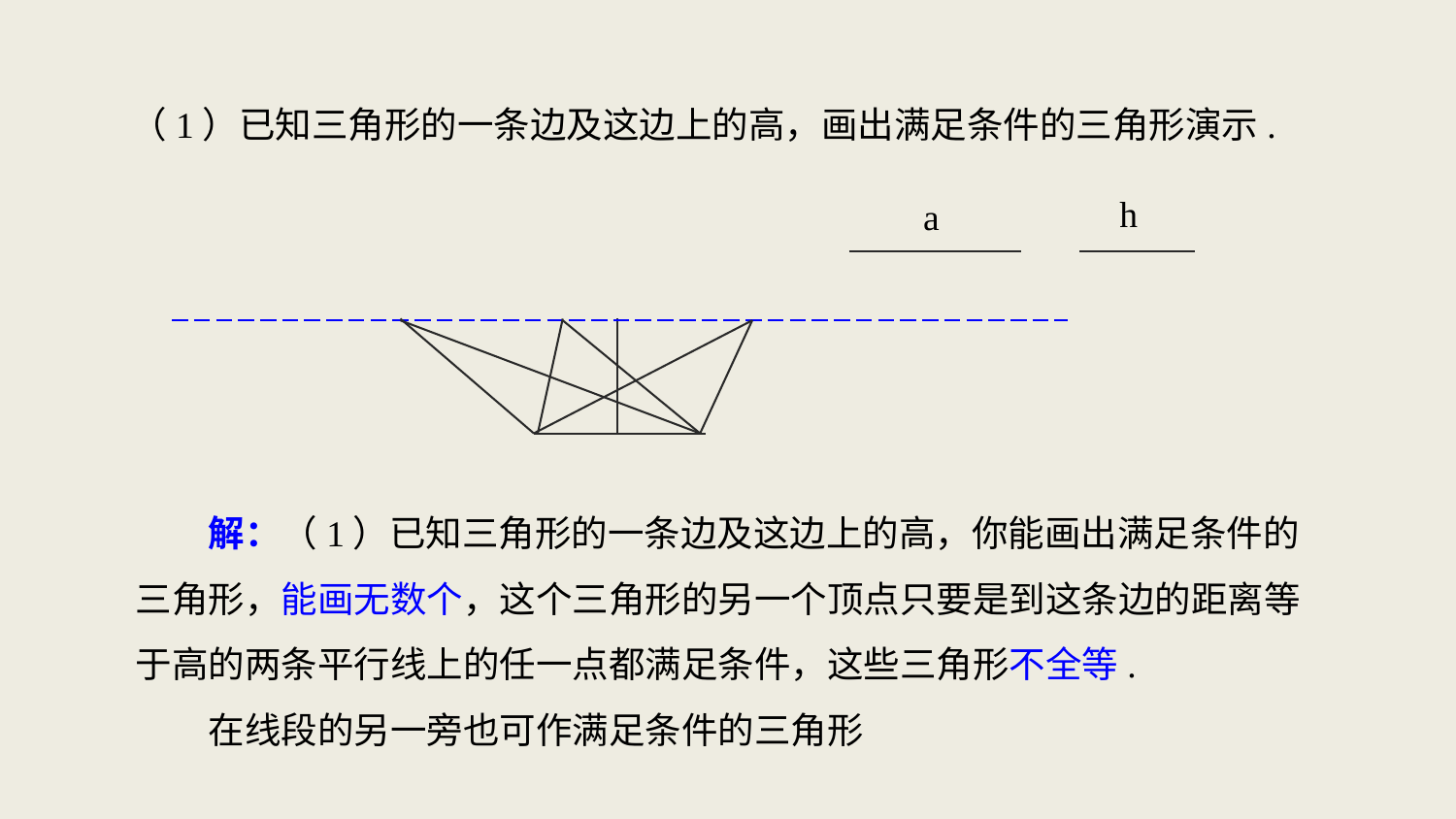

（1）已知三角形的一条边及这边上的高，画出满足条件的三角形演示.
h
a
解：（1）已知三角形的一条边及这边上的高，你能画出满足条件的三角形，能画无数个，这个三角形的另一个顶点只要是到这条边的距离等于高的两条平行线上的任一点都满足条件，这些三角形不全等.
在线段的另一旁也可作满足条件的三角形